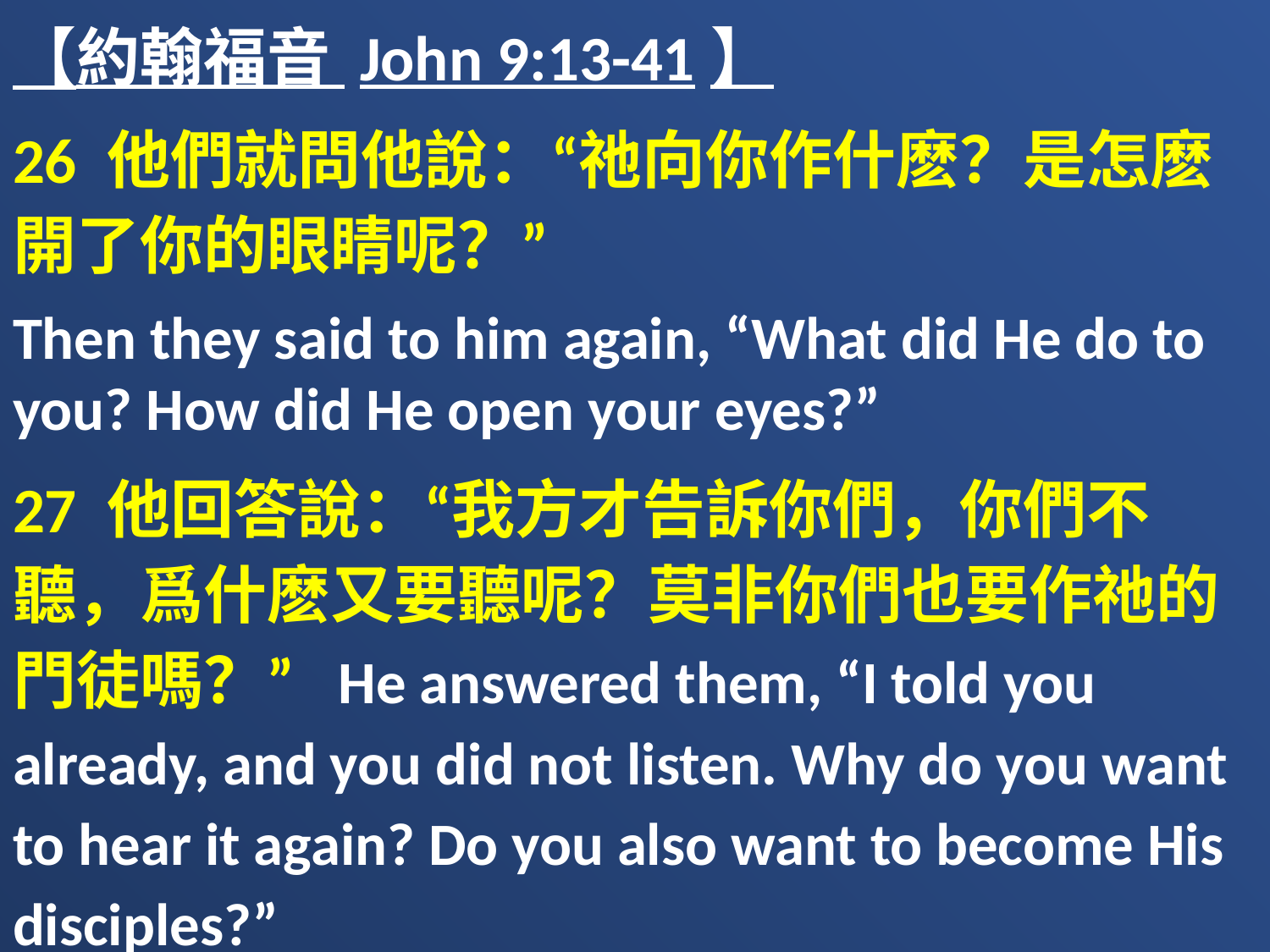

【約翰福音 John 9:13-41】
26 他們就問他說：“祂向你作什麽？是怎麽開了你的眼睛呢？”
Then they said to him again, “What did He do to you? How did He open your eyes?”
27 他回答說：“我方才告訴你們，你們不聽，爲什麽又要聽呢？莫非你們也要作祂的門徒嗎？”  He answered them, “I told you already, and you did not listen. Why do you want to hear it again? Do you also want to become His disciples?”